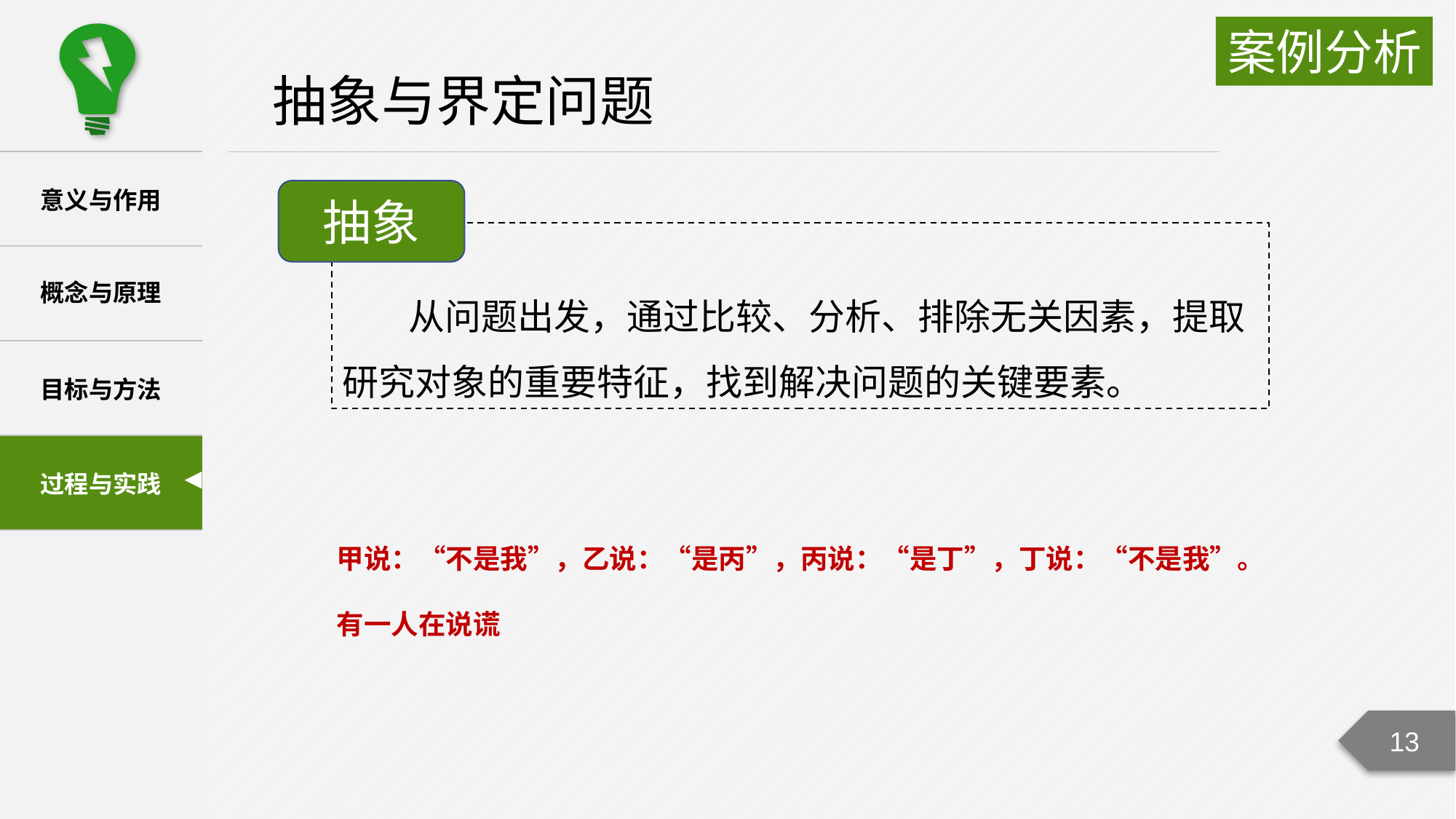

抽象与界定问题
抽象

       从问题出发，通过比较、分析、排除无关因素，提取研究对象的重要特征，找到解决问题的关键要素。
甲说：“不是我”，乙说：“是丙”，丙说：“是丁”，丁说：“不是我”。
有一人在说谎